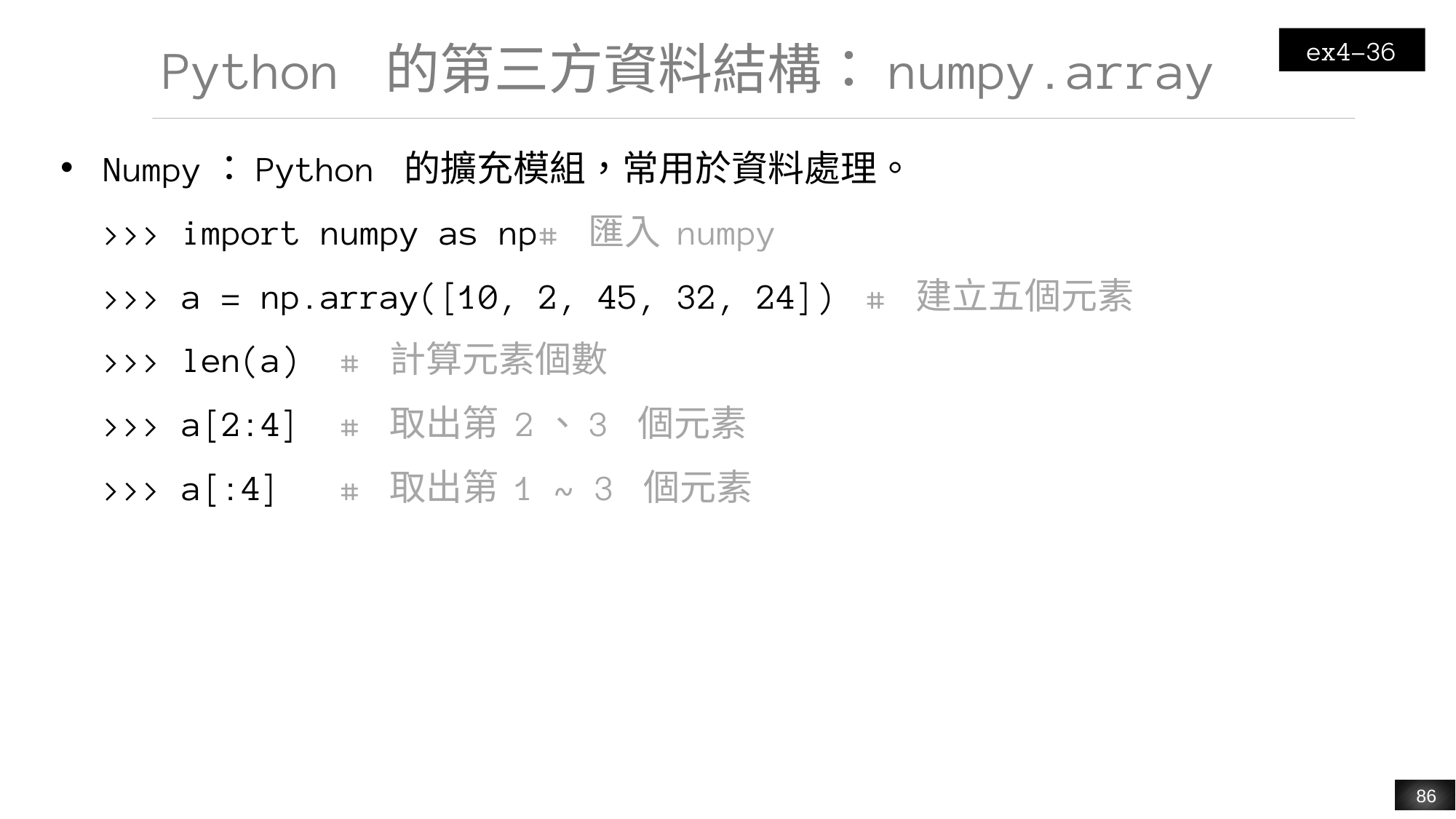

ex4-36
# Python 的第三方資料結構：numpy.array
Numpy：Python 的擴充模組，常用於資料處理。
>>> import numpy as np	# 匯入 numpy
>>> a = np.array([10, 2, 45, 32, 24])	# 建立五個元素
>>> len(a)	 # 計算元素個數
>>> a[2:4]	 # 取出第 2、3 個元素
>>> a[:4]	 # 取出第 1 ~ 3 個元素